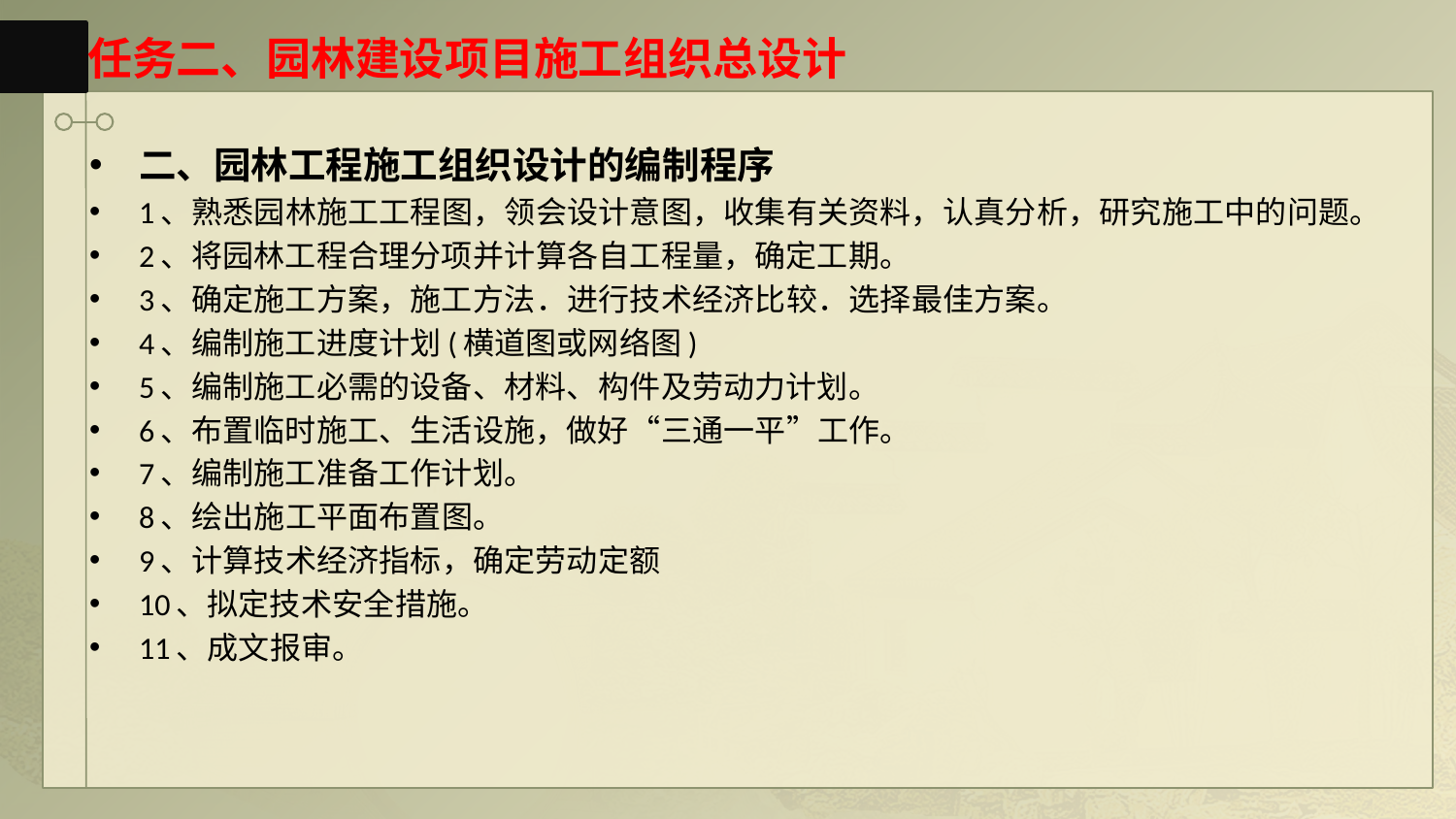

# 任务二、园林建设项目施工组织总设计
二、园林工程施工组织设计的编制程序
1、熟悉园林施工工程图，领会设计意图，收集有关资料，认真分析，研究施工中的问题。
2、将园林工程合理分项并计算各自工程量，确定工期。
3、确定施工方案，施工方法．进行技术经济比较．选择最佳方案。
4、编制施工进度计划(横道图或网络图)
5、编制施工必需的设备、材料、构件及劳动力计划。
6、布置临时施工、生活设施，做好“三通一平”工作。
7、编制施工准备工作计划。
8、绘出施工平面布置图。
9、计算技术经济指标，确定劳动定额
10、拟定技术安全措施。
11、成文报审。